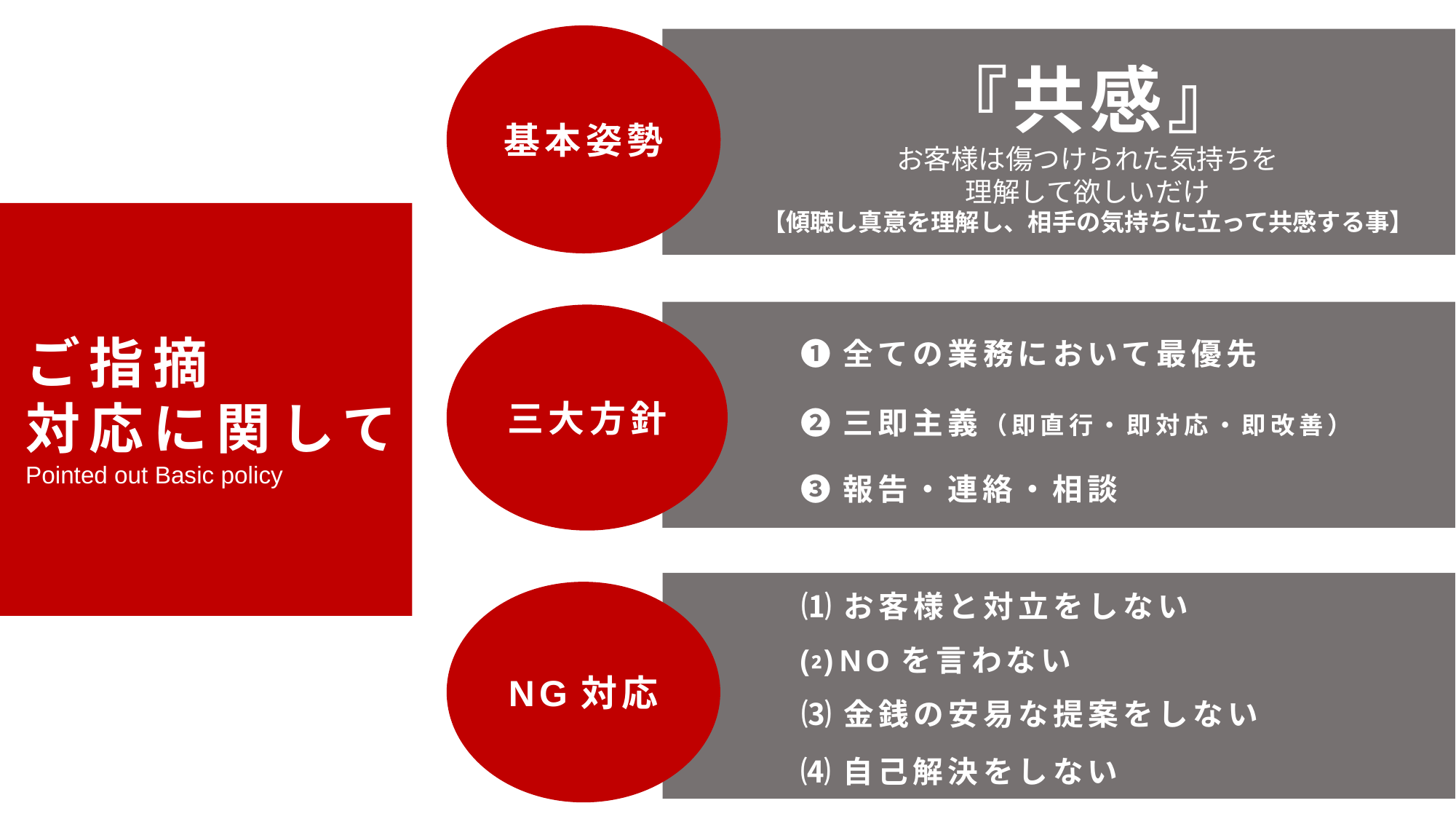

基本姿勢

『共感』
お客様は傷つけられた気持ちを
理解して欲しいだけ
【傾聴し真意を理解し、相手の気持ちに立って共感する事】

三大方針
ご指摘
対応に関して
Pointed out Basic policy
❶全ての業務において最優先
❷三即主義（即直行・即対応・即改善）
❸報告・連絡・相談

NG対応
⑴お客様と対立をしない
⑵NOを言わない
⑶金銭の安易な提案をしない
⑷自己解決をしない